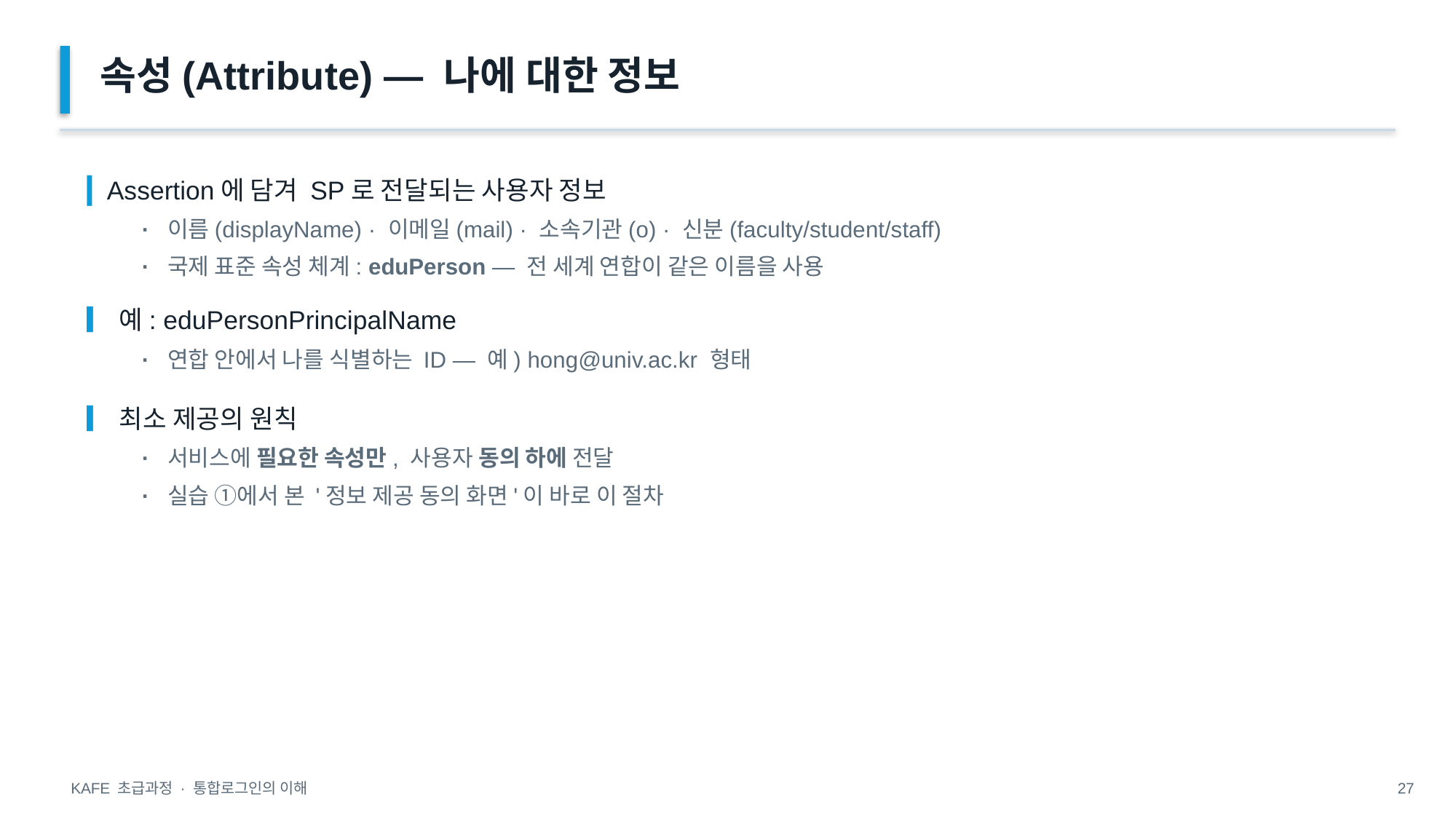

속성(Attribute) — 나에 대한 정보

▎Assertion에 담겨 SP로 전달되는 사용자 정보
·  이름(displayName) · 이메일(mail) · 소속기관(o) · 신분(faculty/student/staff)
·  국제 표준 속성 체계: eduPerson — 전 세계 연합이 같은 이름을 사용
▎예: eduPersonPrincipalName
·  연합 안에서 나를 식별하는 ID — 예) hong@univ.ac.kr 형태
▎최소 제공의 원칙
·  서비스에 필요한 속성만, 사용자 동의 하에 전달
·  실습 ①에서 본 '정보 제공 동의 화면'이 바로 이 절차
KAFE 초급과정 · 통합로그인의 이해
27